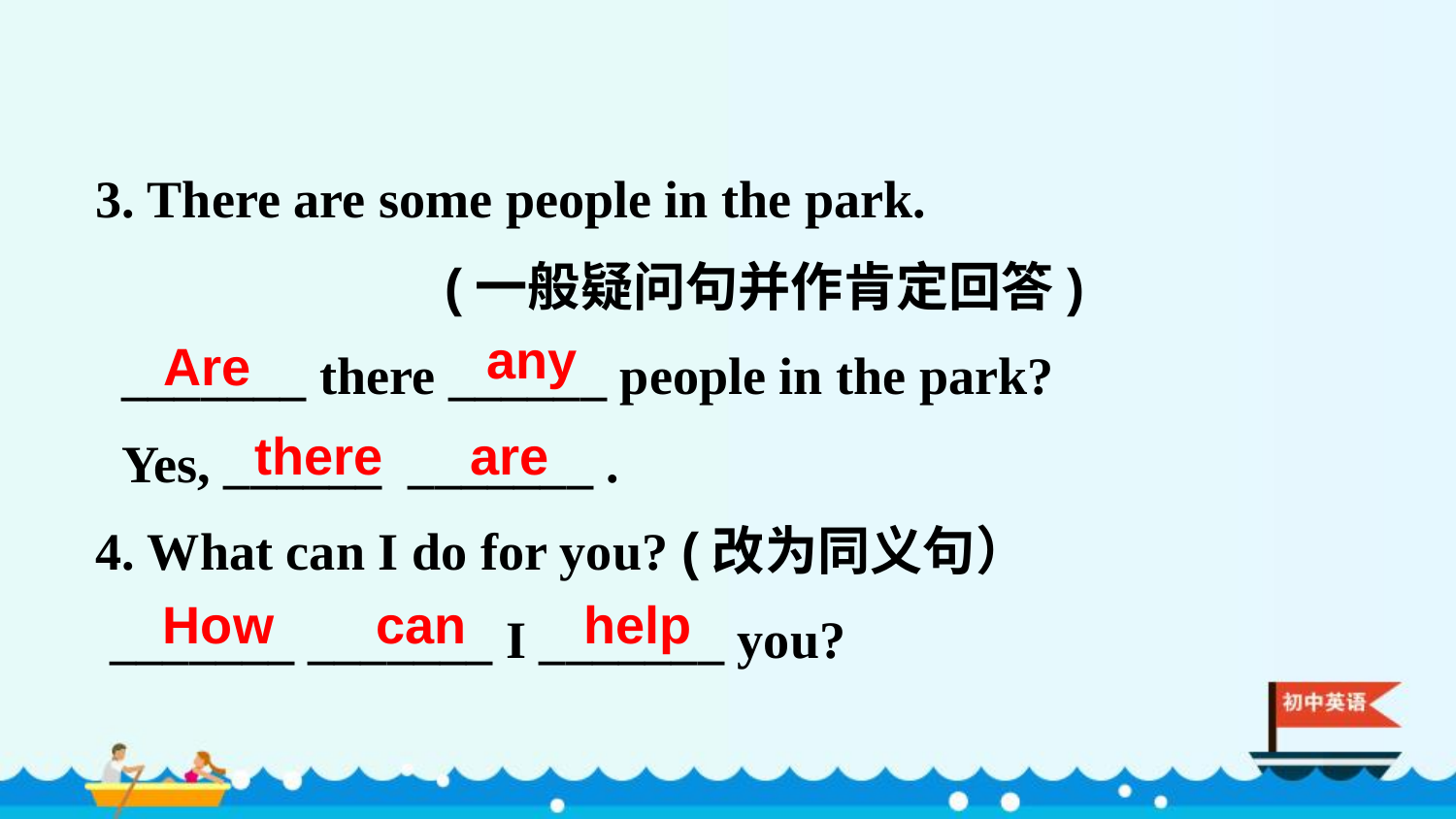

3. There are some people in the park.
                        (一般疑问句并作肯定回答)
  _______ there ______ people in the park?
  Yes, ______  _______ .
4. What can I do for you? (改为同义句）
 _______ _______ I _______ you?
any
Are
there      are
How       can        help